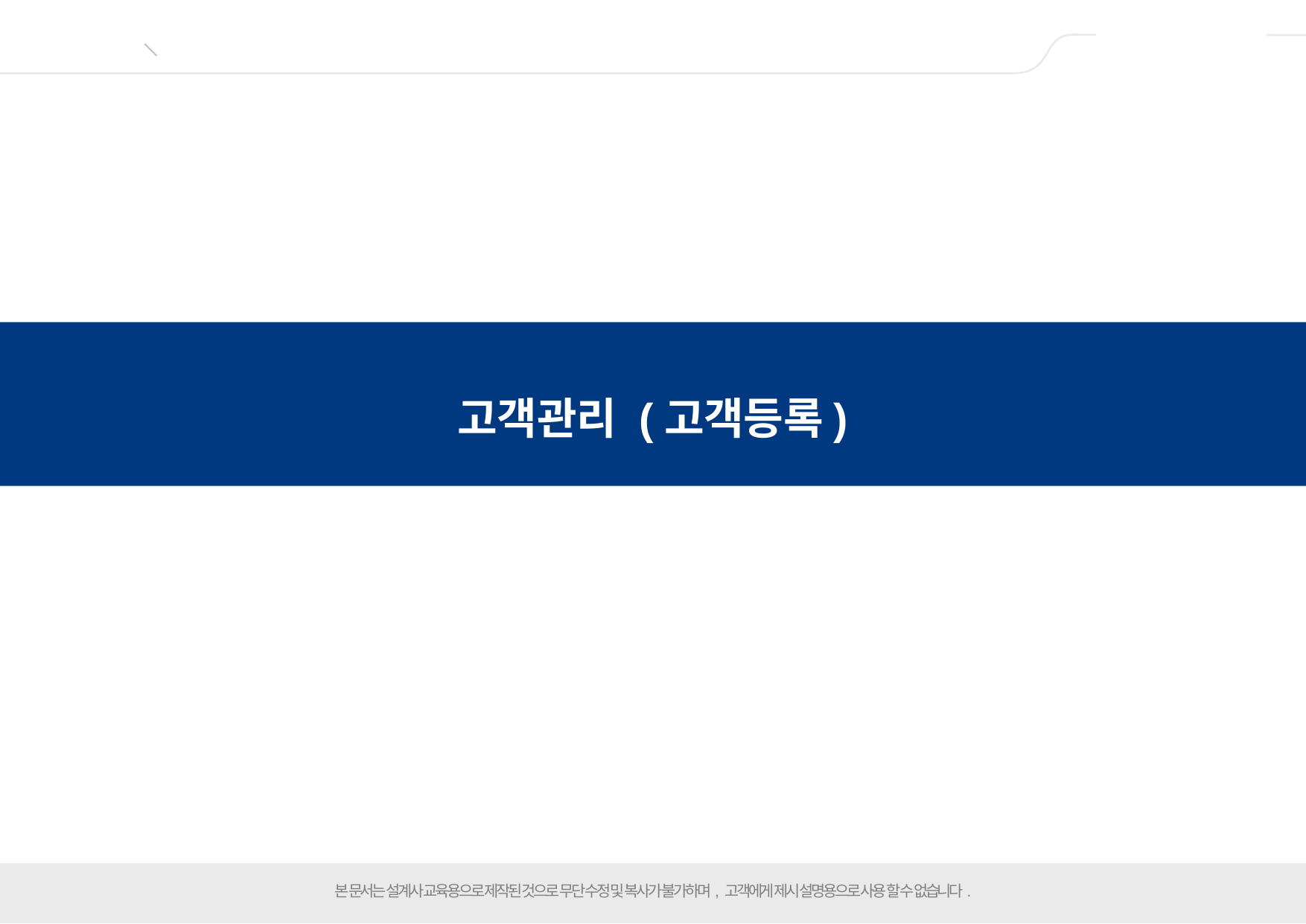

고객관리 (고객등록)

본 문서는 설계사 교육용으로 제작된 것으로 무단 수정 및 복사가 불가하며, 고객에게 제시 설명용으로 사용 할 수 없습니다.